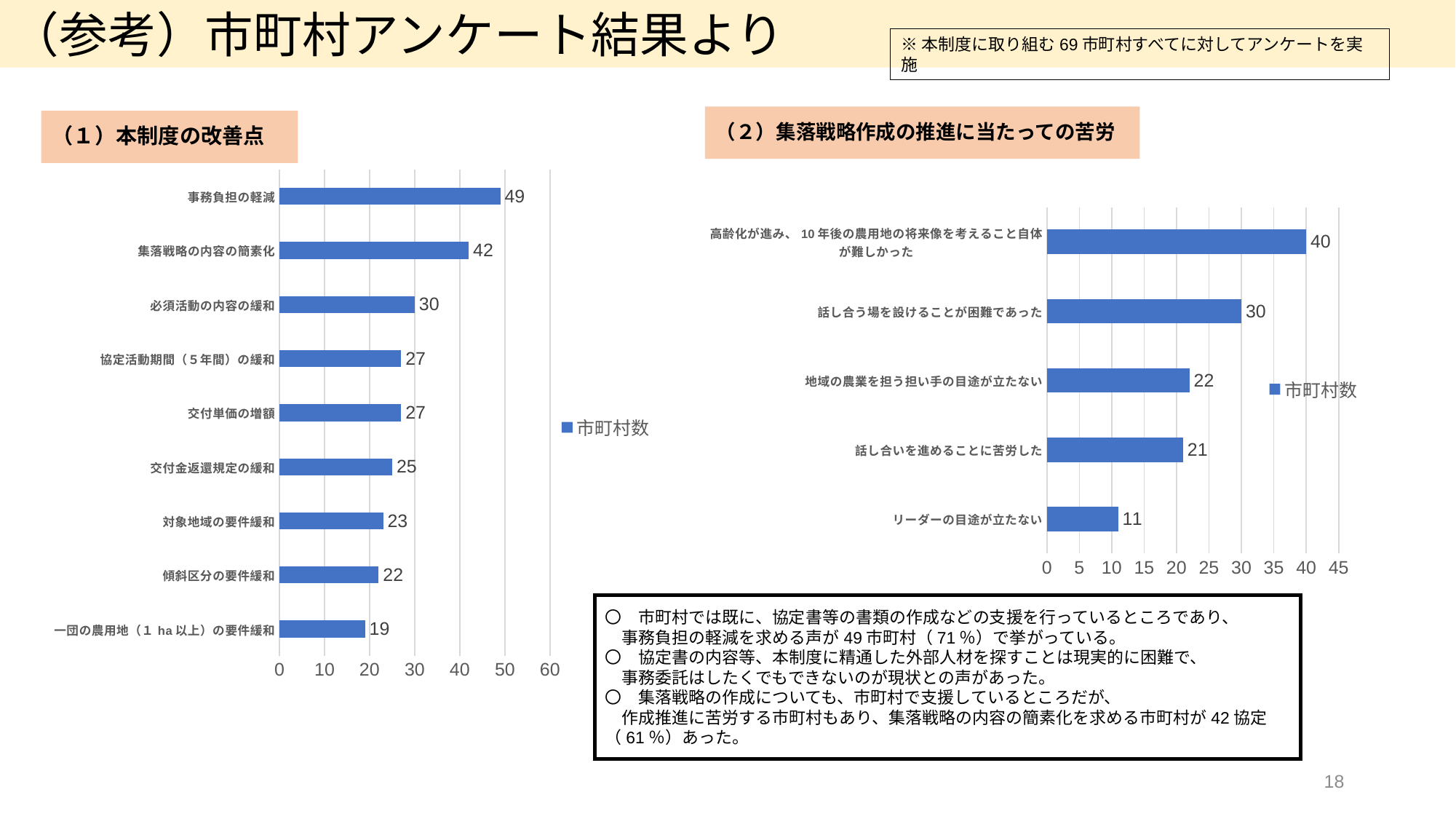

（参考）市町村アンケート結果より
※本制度に取り組む69市町村すべてに対してアンケートを実施
（２）集落戦略作成の推進に当たっての苦労
（１）本制度の改善点

### Chart

| Category | 市町村数 |
|---|---|
| 一団の農用地（１ha以上）の要件緩和 | 19.0 |
| 傾斜区分の要件緩和 | 22.0 |
| 対象地域の要件緩和 | 23.0 |
| 交付金返還規定の緩和 | 25.0 |
| 交付単価の増額 | 27.0 |
| 協定活動期間（５年間）の緩和 | 27.0 |
| 必須活動の内容の緩和 | 30.0 |
| 集落戦略の内容の簡素化 | 42.0 |
| 事務負担の軽減 | 49.0 |

### Chart

| Category | 市町村数 |
|---|---|
| リーダーの目途が立たない | 11.0 |
| 話し合いを進めることに苦労した | 21.0 |
| 地域の農業を担う担い手の目途が立たない | 22.0 |
| 話し合う場を設けることが困難であった | 30.0 |
| 高齢化が進み、10年後の農用地の将来像を考えること自体が難しかった | 40.0 |
〇　市町村では既に、協定書等の書類の作成などの支援を行っているところであり、
　事務負担の軽減を求める声が49市町村（71％）で挙がっている。
〇　協定書の内容等、本制度に精通した外部人材を探すことは現実的に困難で、
　事務委託はしたくでもできないのが現状との声があった。
〇　集落戦略の作成についても、市町村で支援しているところだが、
　作成推進に苦労する市町村もあり、集落戦略の内容の簡素化を求める市町村が42協定（61％）あった。
18